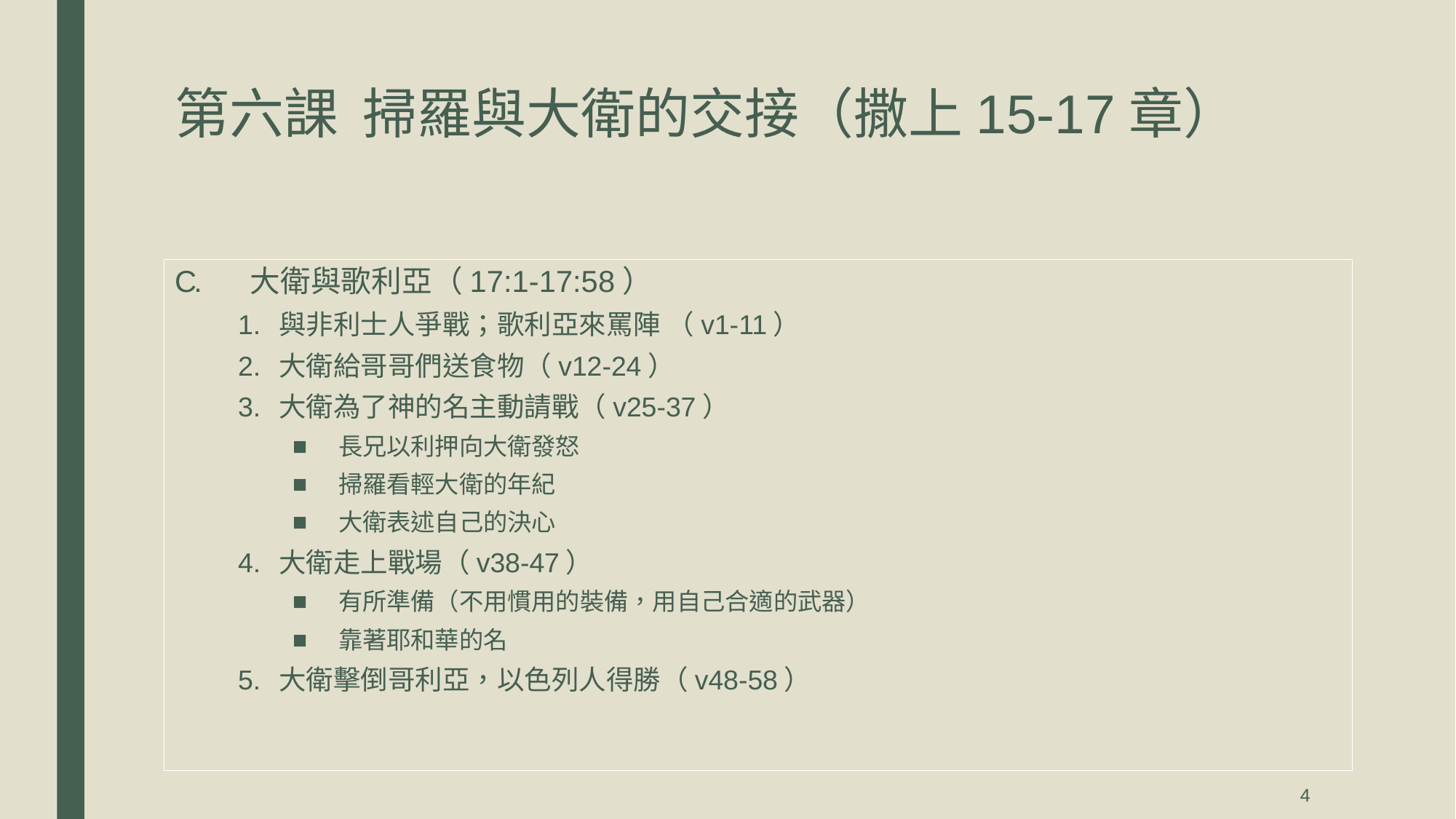

# 第六課  掃羅與大衛的交接（撒上15-17章）
  大衛與歌利亞（17:1-17:58）
與非利士人爭戰；歌利亞來罵陣 （v1-11）
大衛給哥哥們送食物（v12-24）
大衛為了神的名主動請戰（v25-37）
長兄以利押向大衛發怒
掃羅看輕大衛的年紀
大衛表述自己的決心
大衛走上戰場（v38-47）
有所準備（不用慣用的裝備，用自己合適的武器）
靠著耶和華的名
大衛擊倒哥利亞，以色列人得勝（v48-58）

4